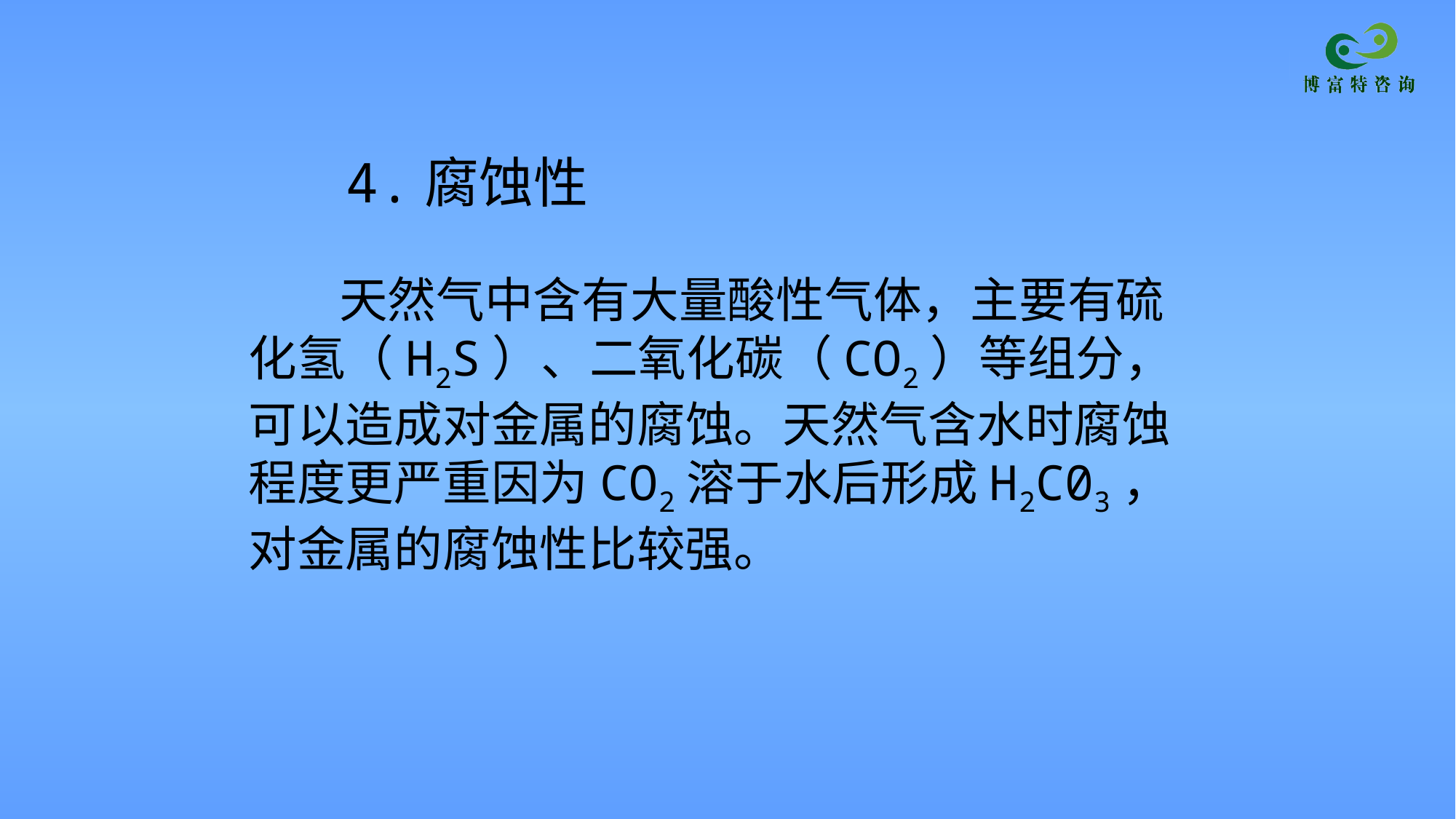

4.腐蚀性
          天然气中含有大量酸性气体，主要有硫化氢（H2S）、二氧化碳（CO2）等组分，可以造成对金属的腐蚀。天然气含水时腐蚀程度更严重因为CO2溶于水后形成H2C03，对金属的腐蚀性比较强。